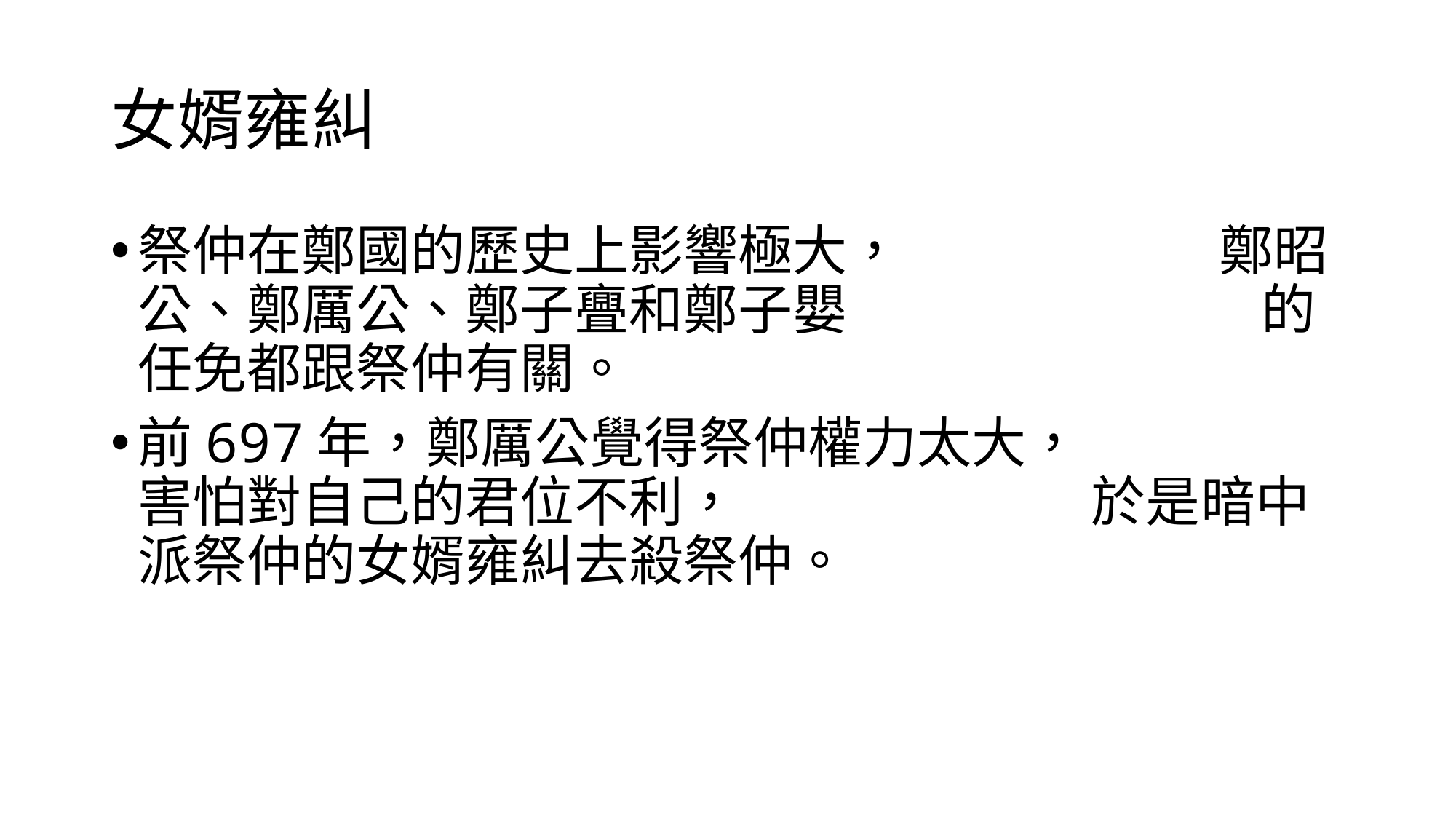

# 女婿雍糾
祭仲在鄭國的歷史上影響極大，                          鄭昭公、鄭厲公、鄭子亹和鄭子嬰                                  的任免都跟祭仲有關。
前697年，鄭厲公覺得祭仲權力太大，                  害怕對自己的君位不利，                             於是暗中派祭仲的女婿雍糾去殺祭仲。